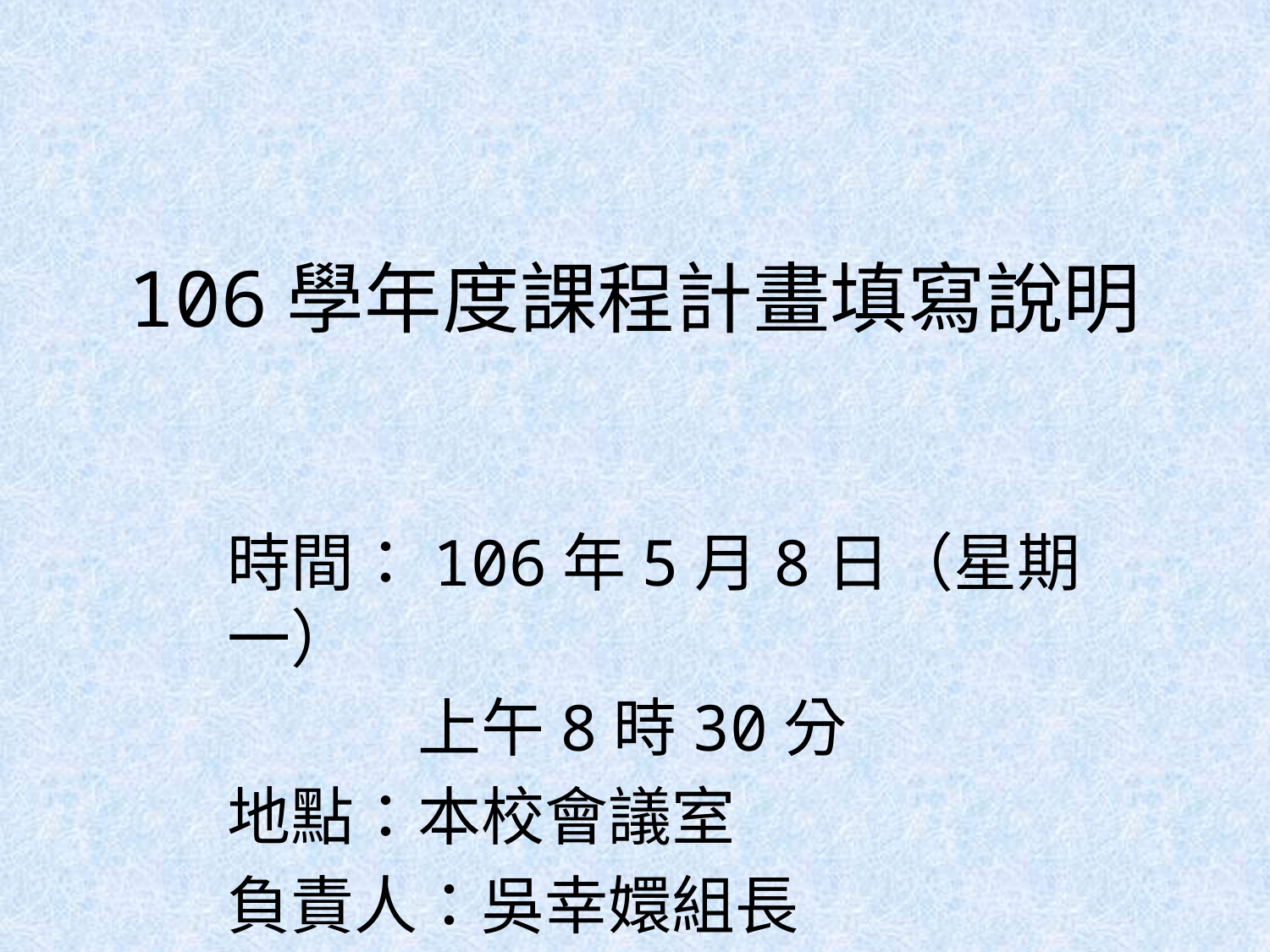

# 106學年度課程計畫填寫說明
時間：106年5月8日（星期一）
　　　上午8時30分
地點：本校會議室
負責人：吳幸嬛組長